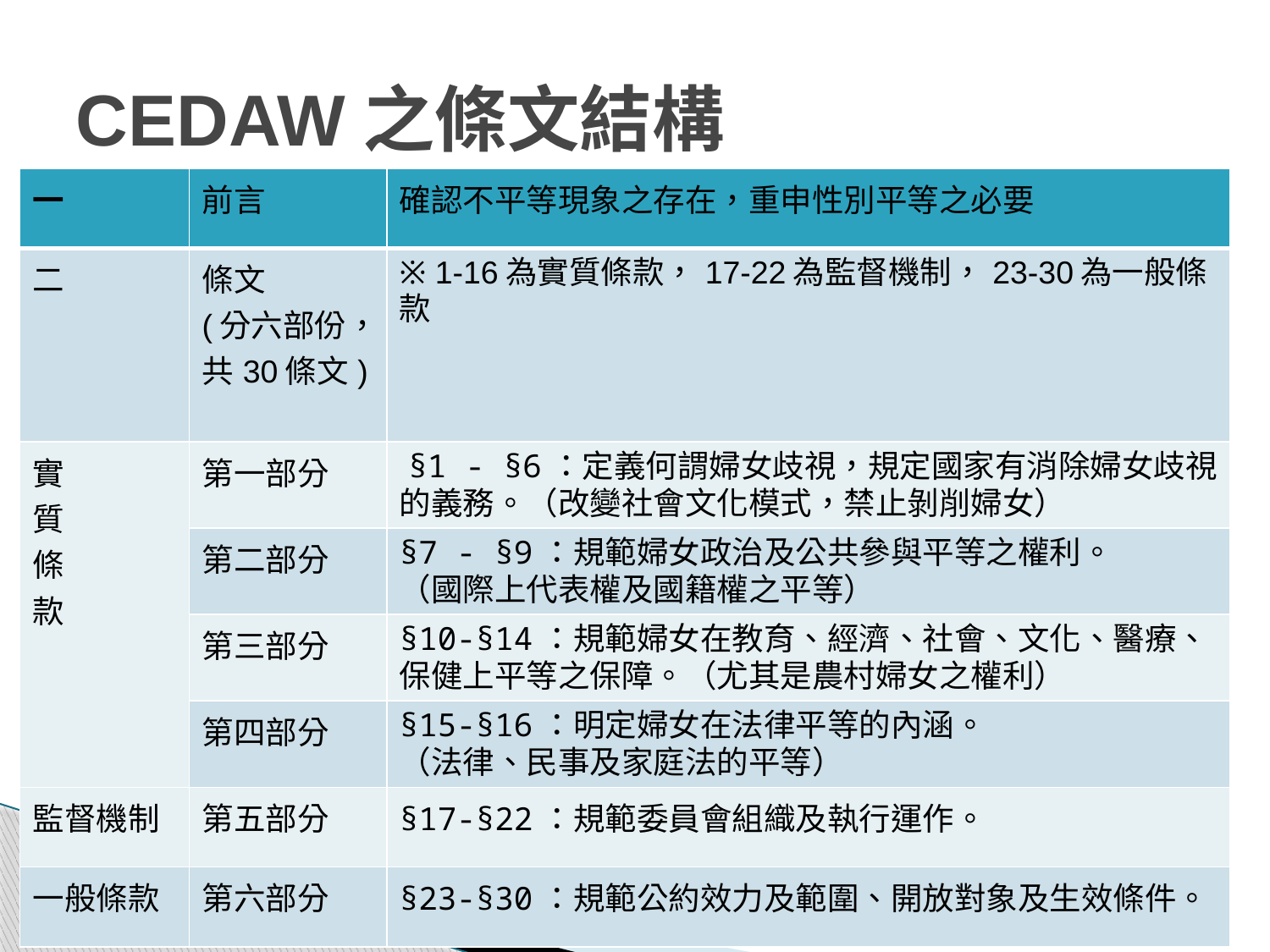

# CEDAW之條文結構
| 一 | 前言 | 確認不平等現象之存在，重申性別平等之必要 |
| --- | --- | --- |
| 二 | 條文 (分六部份，共30條文) | ※ 1-16為實質條款，17-22為監督機制，23-30為一般條款 |
| 實 質 條 款 | 第一部分 | §1 - §6：定義何謂婦女歧視，規定國家有消除婦女歧視的義務。（改變社會文化模式，禁止剝削婦女） |
|  | 第二部分 | §7 - §9：規範婦女政治及公共參與平等之權利。 （國際上代表權及國籍權之平等） |
|  | 第三部分 | §10-§14：規範婦女在教育、經濟、社會、文化、醫療、保健上平等之保障。（尤其是農村婦女之權利） |
|  | 第四部分 | §15-§16：明定婦女在法律平等的內涵。 （法律、民事及家庭法的平等） |
| 監督機制 | 第五部分 | §17-§22：規範委員會組織及執行運作。 |
| 一般條款 | 第六部分 | §23-§30：規範公約效力及範圍、開放對象及生效條件。 |